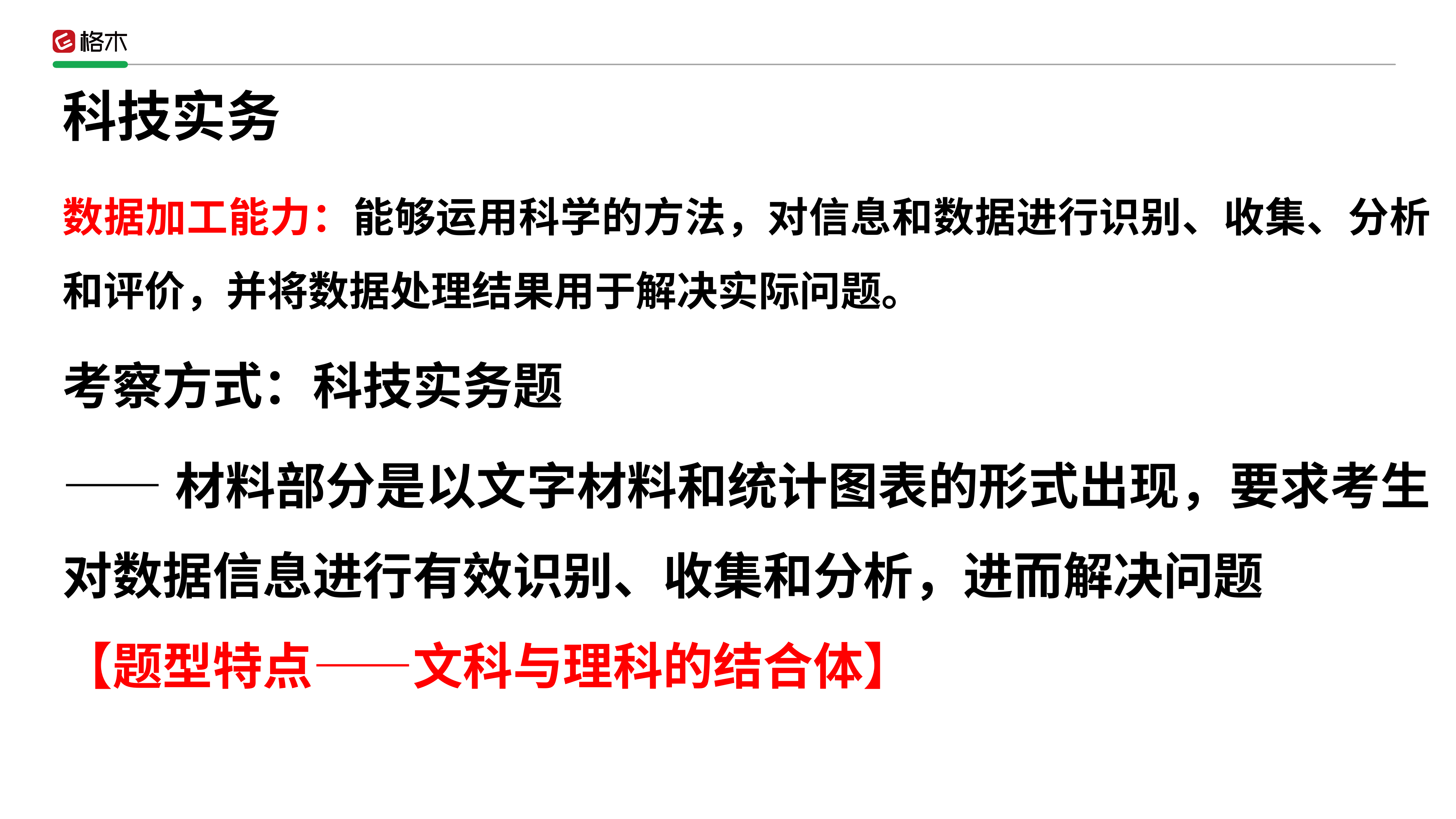

科技实务
数据加工能力：能够运用科学的方法，对信息和数据进行识别、收集、分析和评价，并将数据处理结果用于解决实际问题。
考察方式：科技实务题
——材料部分是以文字材料和统计图表的形式出现，要求考生对数据信息进行有效识别、收集和分析，进而解决问题
【题型特点——文科与理科的结合体】